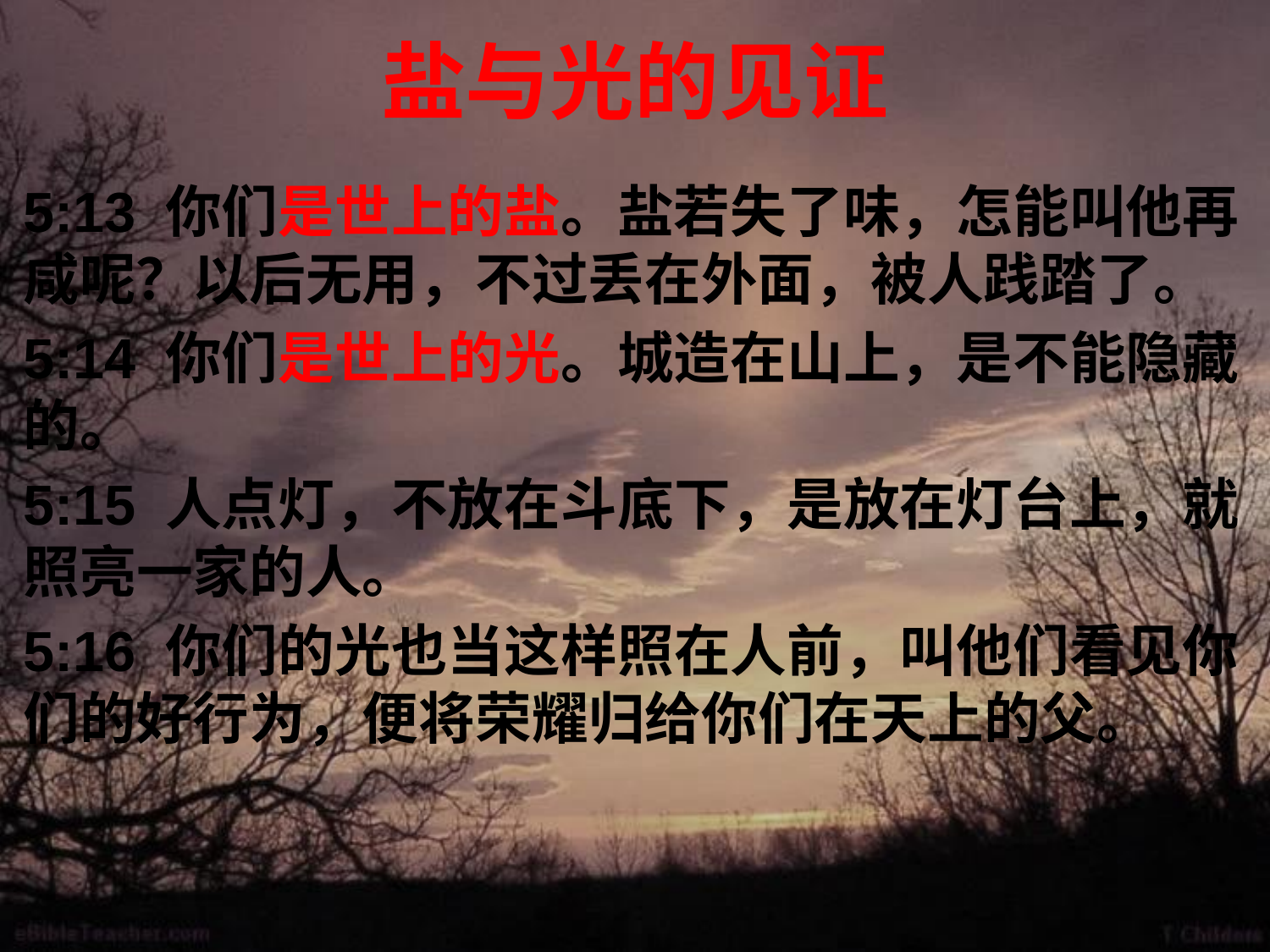

# 盐与光的见证
5:13 你们是世上的盐。盐若失了味，怎能叫他再咸呢？以后无用，不过丢在外面，被人践踏了。
5:14 你们是世上的光。城造在山上，是不能隐藏的。
5:15 人点灯，不放在斗底下，是放在灯台上，就照亮一家的人。
5:16 你们的光也当这样照在人前，叫他们看见你们的好行为，便将荣耀归给你们在天上的父。